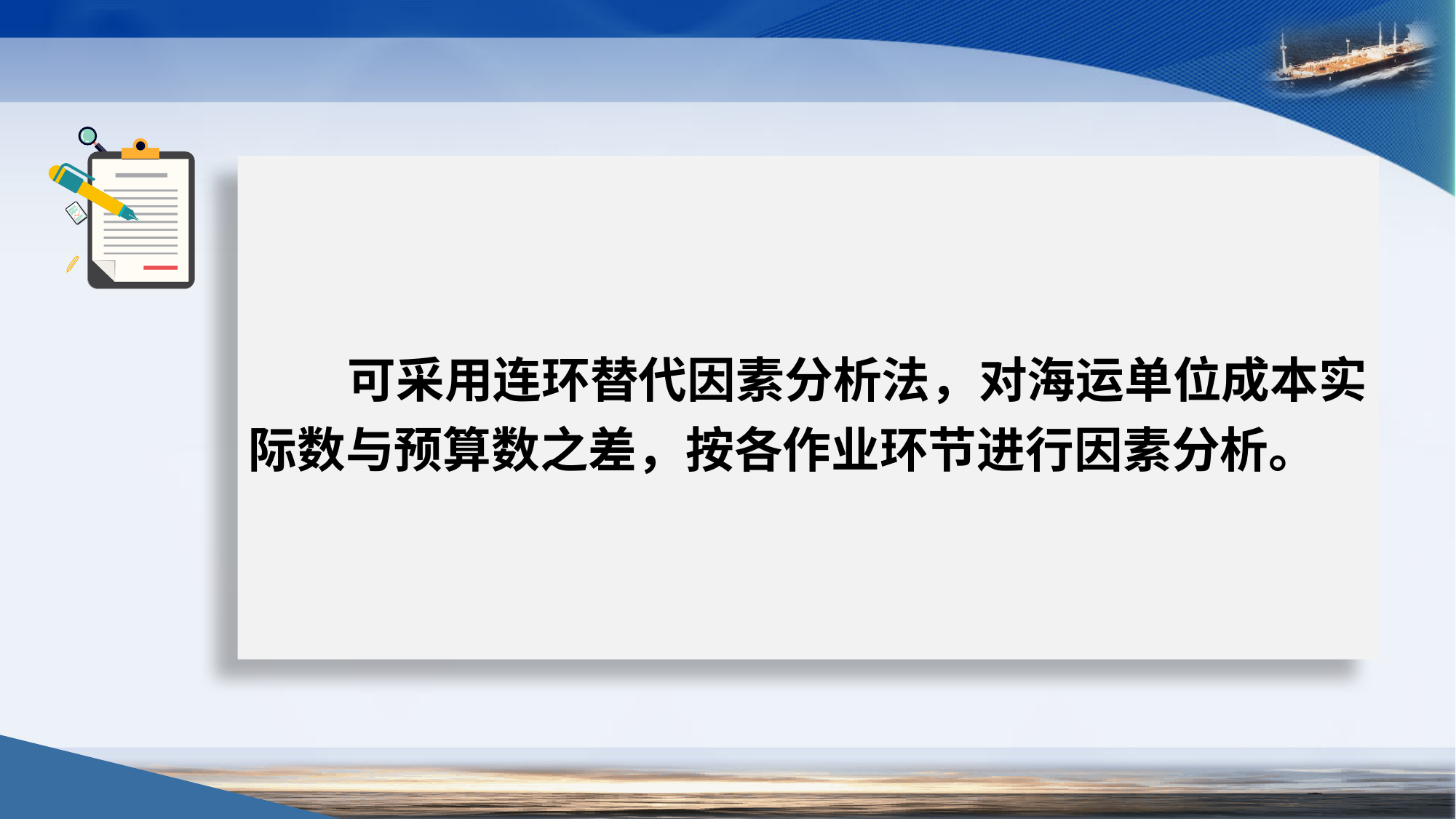

# 可采用连环替代因素分析法，对海运单位成本实际数与预算数之差，按各作业环节进行因素分析。